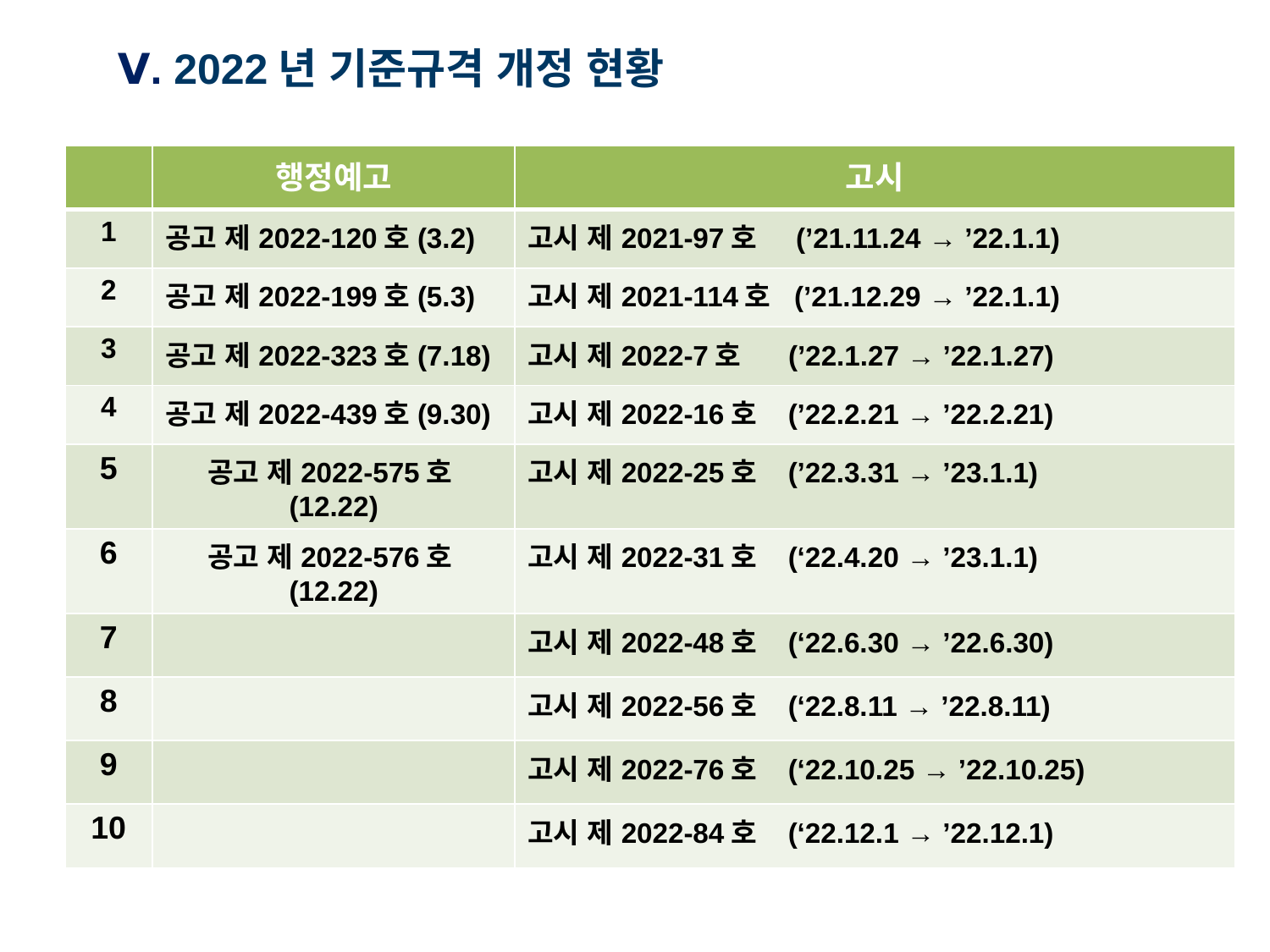

Ⅴ. 2022년 기준규격 개정 현황
|  | 행정예고 | 고시 |
| --- | --- | --- |
| 1 | 공고 제2022-120호(3.2) | 고시 제2021-97호 (’21.11.24 → ’22.1.1) |
| 2 | 공고 제2022-199호(5.3) | 고시 제2021-114호 (’21.12.29 → ’22.1.1) |
| 3 | 공고 제2022-323호(7.18) | 고시 제2022-7호 (’22.1.27 → ’22.1.27) |
| 4 | 공고 제2022-439호(9.30) | 고시 제2022-16호 (’22.2.21 → ’22.2.21) |
| 5 | 공고 제2022-575호(12.22) | 고시 제2022-25호 (’22.3.31 → ’23.1.1) |
| 6 | 공고 제2022-576호(12.22) | 고시 제2022-31호 (‘22.4.20 → ’23.1.1) |
| 7 |  | 고시 제2022-48호 (‘22.6.30 → ’22.6.30) |
| 8 |  | 고시 제2022-56호 (‘22.8.11 → ’22.8.11) |
| 9 |  | 고시 제2022-76호 (‘22.10.25 → ’22.10.25) |
| 10 |  | 고시 제2022-84호 (‘22.12.1 → ’22.12.1) |